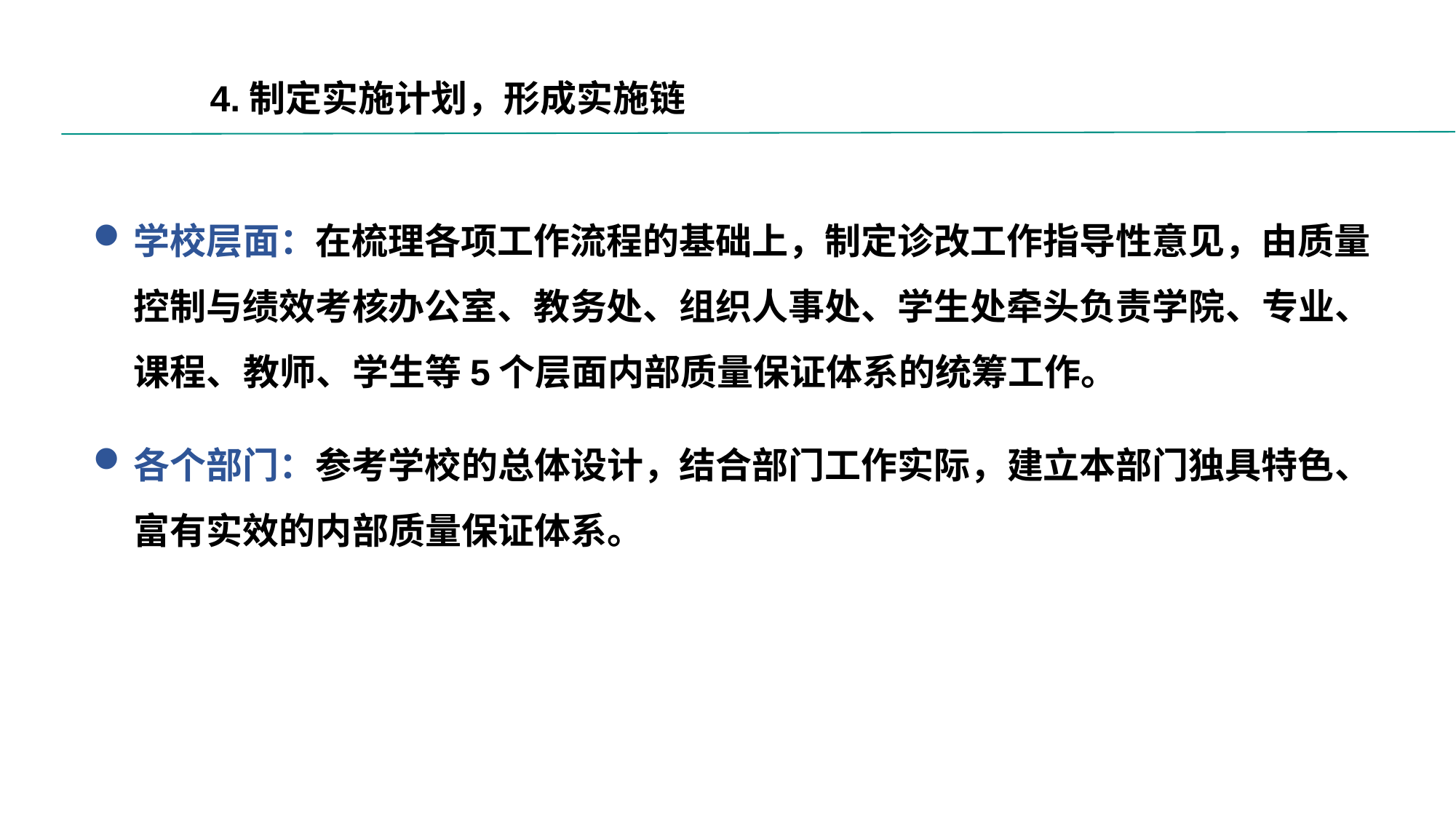

4.制定实施计划，形成实施链
学校层面：在梳理各项工作流程的基础上，制定诊改工作指导性意见，由质量控制与绩效考核办公室、教务处、组织人事处、学生处牵头负责学院、专业、课程、教师、学生等5个层面内部质量保证体系的统筹工作。
各个部门：参考学校的总体设计，结合部门工作实际，建立本部门独具特色、富有实效的内部质量保证体系。